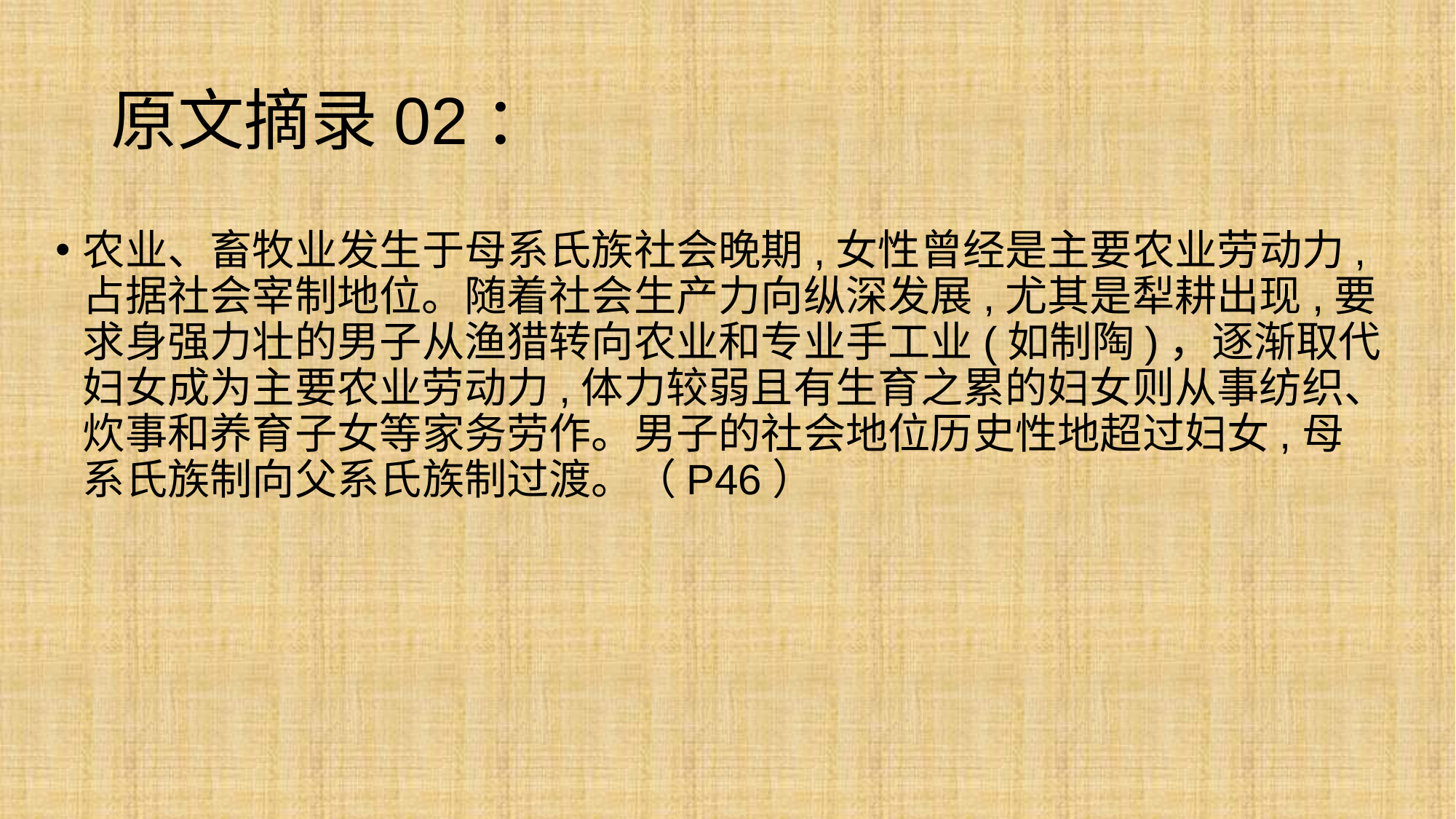

# 原文摘录02：
农业、畜牧业发生于母系氏族社会晚期,女性曾经是主要农业劳动力,占据社会宰制地位。随着社会生产力向纵深发展,尤其是犁耕出现,要求身强力壮的男子从渔猎转向农业和专业手工业(如制陶)，逐渐取代妇女成为主要农业劳动力,体力较弱且有生育之累的妇女则从事纺织、炊事和养育子女等家务劳作。男子的社会地位历史性地超过妇女,母系氏族制向父系氏族制过渡。（P46）